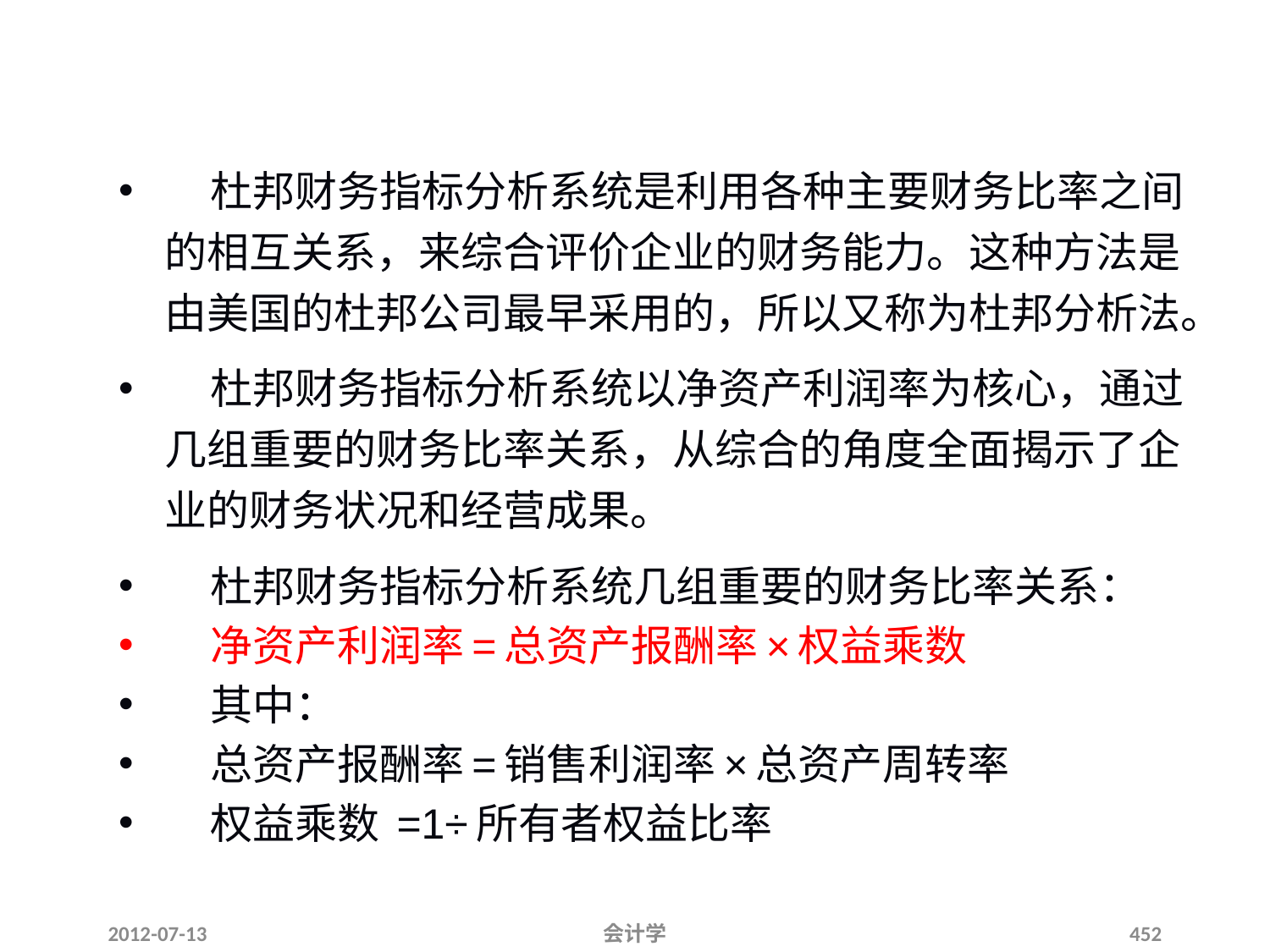

# 二、杜邦财务指标分析系统
    杜邦财务指标分析系统是利用各种主要财务比率之间的相互关系，来综合评价企业的财务能力。这种方法是由美国的杜邦公司最早采用的，所以又称为杜邦分析法。
    杜邦财务指标分析系统以净资产利润率为核心，通过几组重要的财务比率关系，从综合的角度全面揭示了企业的财务状况和经营成果。
    杜邦财务指标分析系统几组重要的财务比率关系：
    净资产利润率=总资产报酬率×权益乘数
    其中：
    总资产报酬率=销售利润率×总资产周转率
    权益乘数 =1÷所有者权益比率
2012-07-13
会计学
452